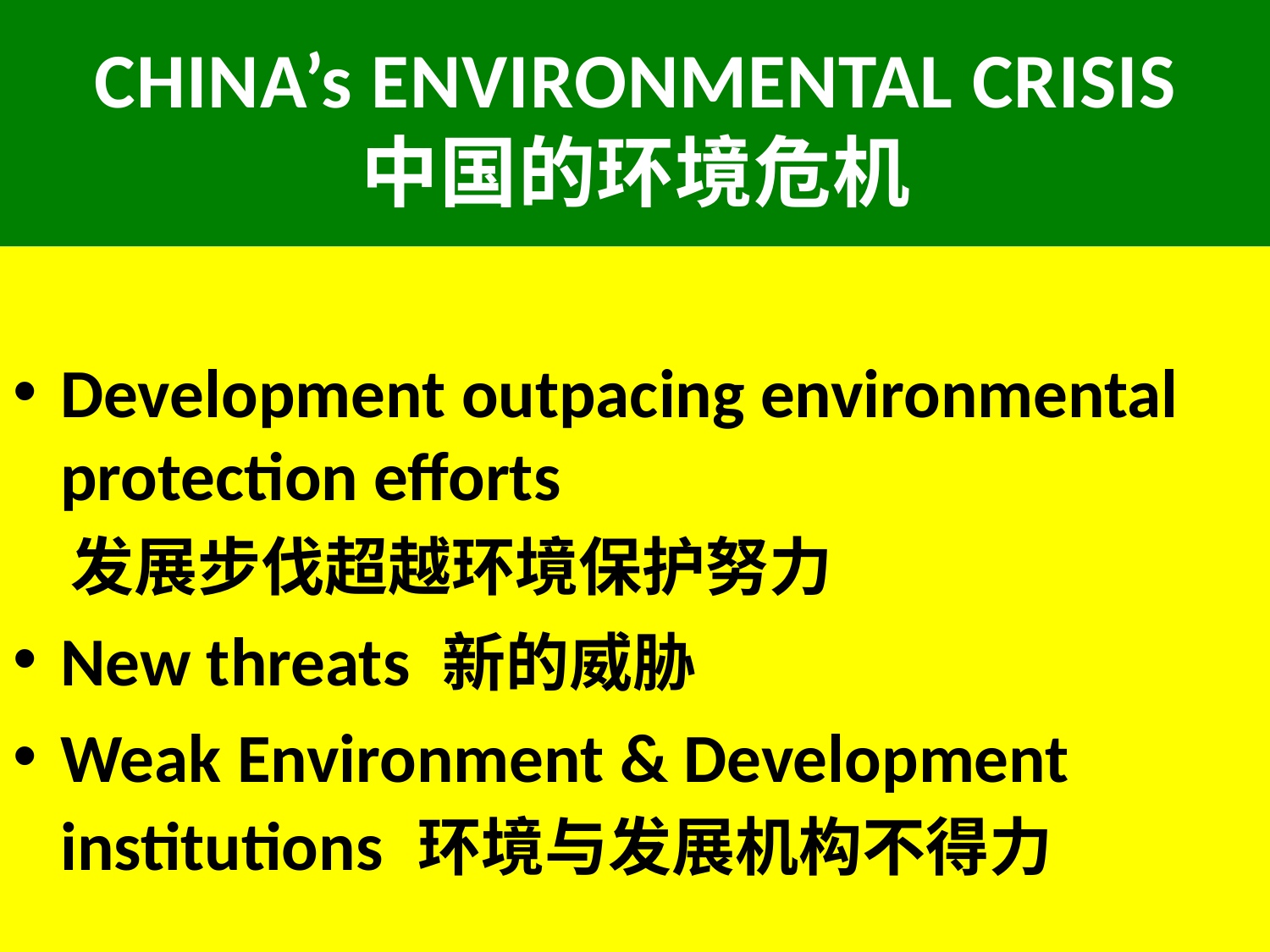

# CHINA’s ENVIRONMENTAL CRISIS 中国的环境危机

Development outpacing environmental protection efforts
   发展步伐超越环境保护努力
New threats 新的威胁
Weak Environment & Development institutions 环境与发展机构不得力

12